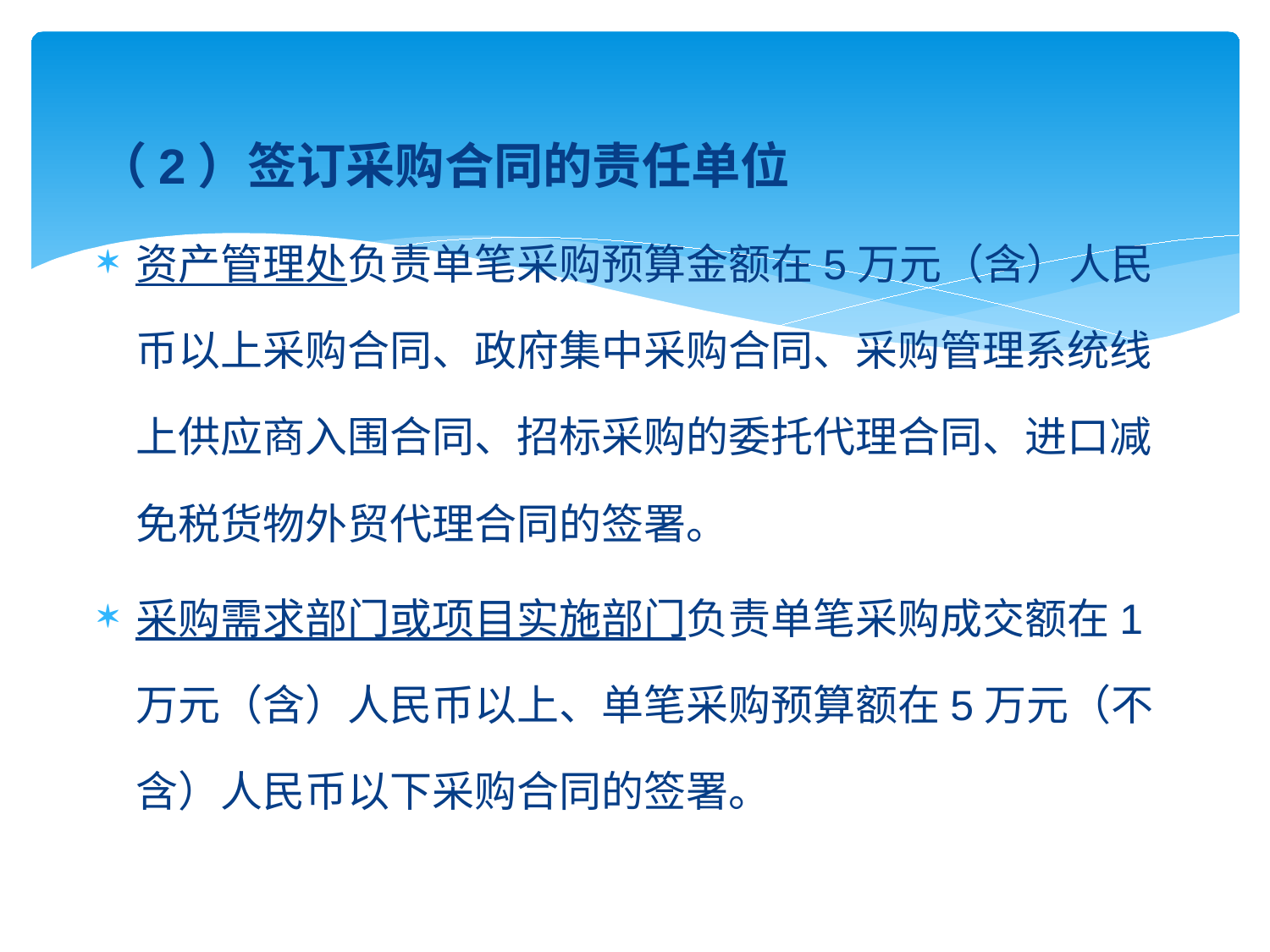

（2）签订采购合同的责任单位
资产管理处负责单笔采购预算金额在5万元（含）人民币以上采购合同、政府集中采购合同、采购管理系统线上供应商入围合同、招标采购的委托代理合同、进口减免税货物外贸代理合同的签署。
采购需求部门或项目实施部门负责单笔采购成交额在1万元（含）人民币以上、单笔采购预算额在5万元（不含）人民币以下采购合同的签署。